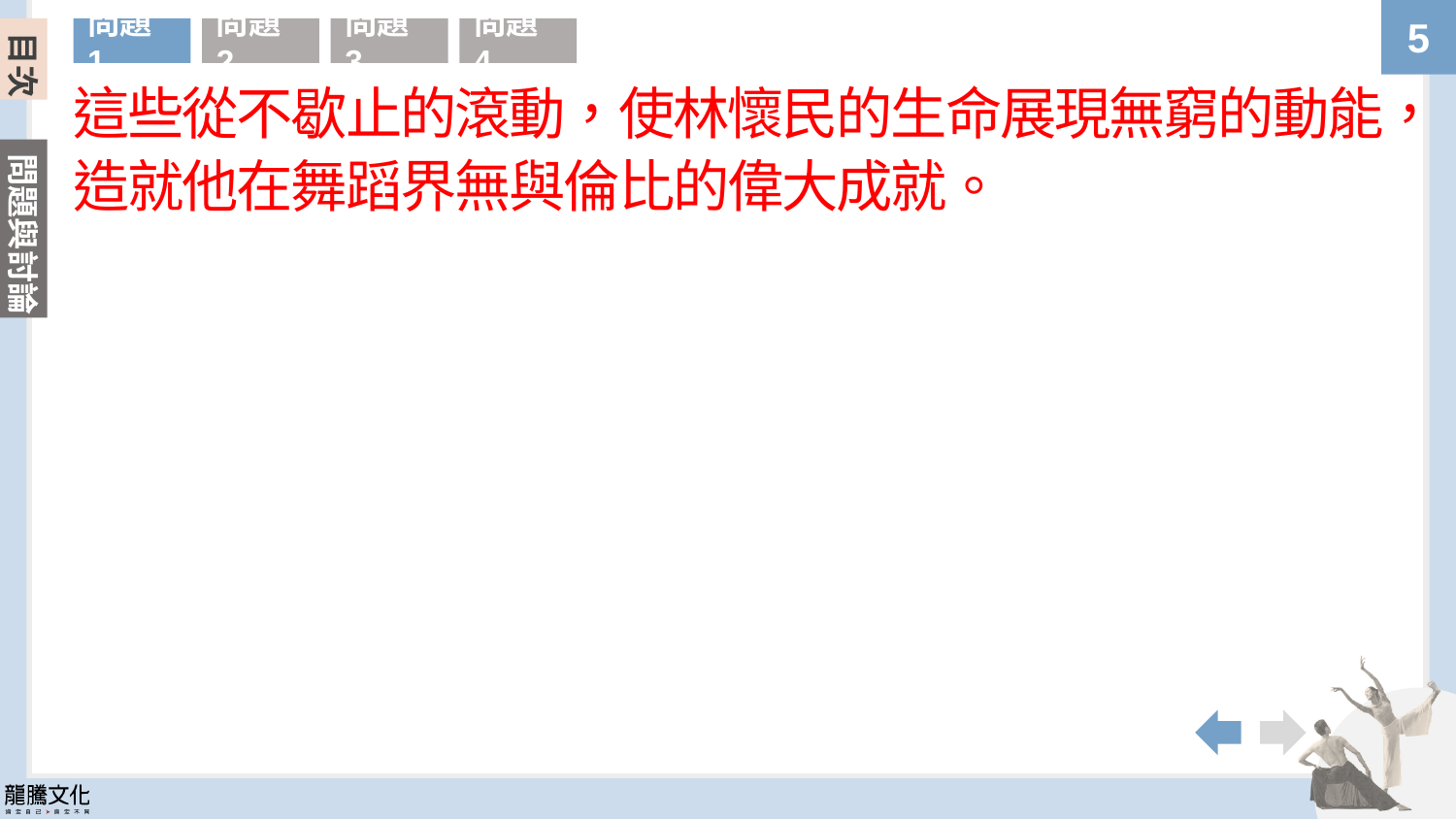

目次
問題1
問題2
問題3
問題4
這些從不歇止的滾動，使林懷民的生命展現無窮的動能，造就他在舞蹈界無與倫比的偉大成就。